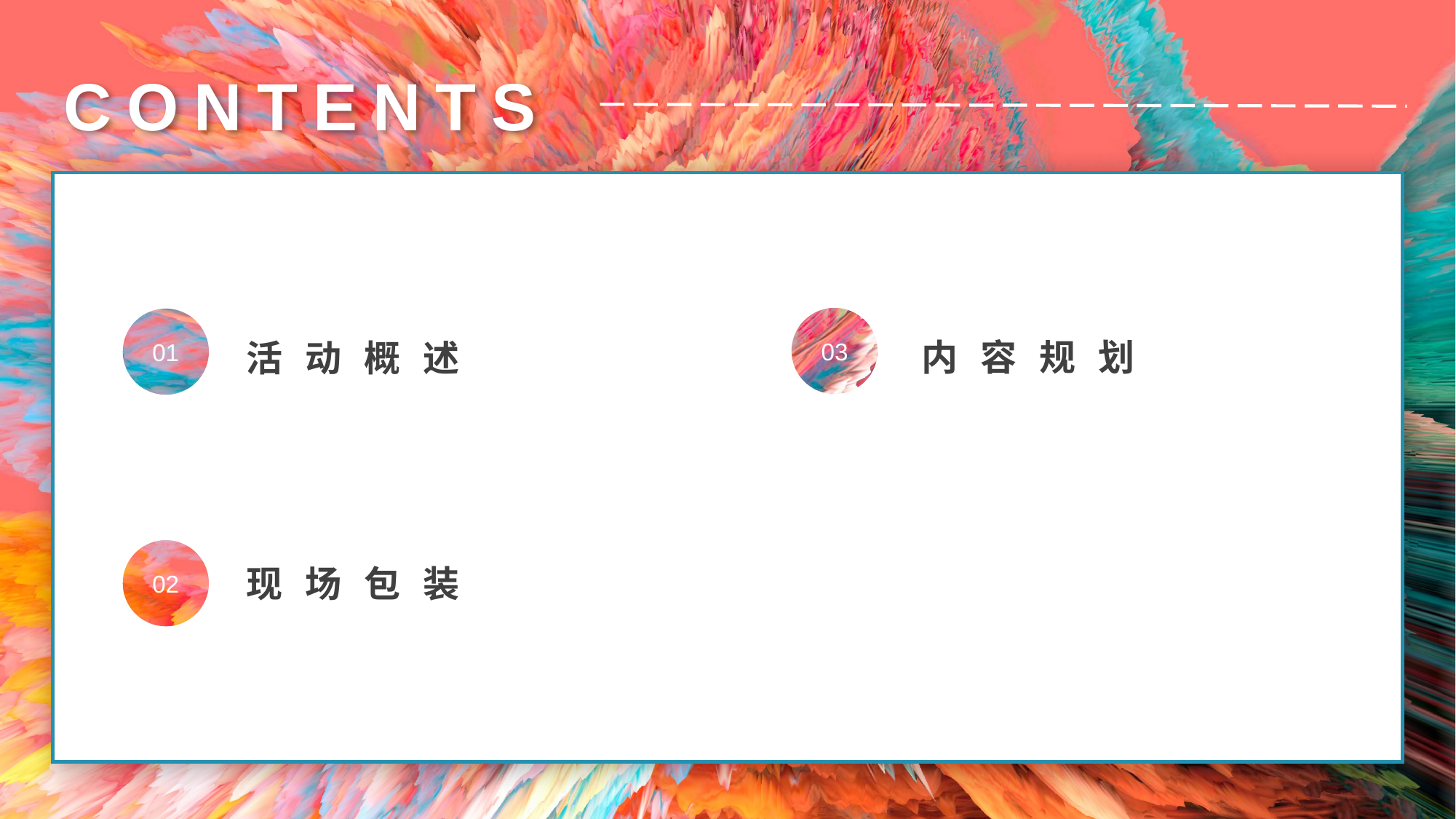

CONTENTS

03
内容规划

01
活动概述

02
现场包装